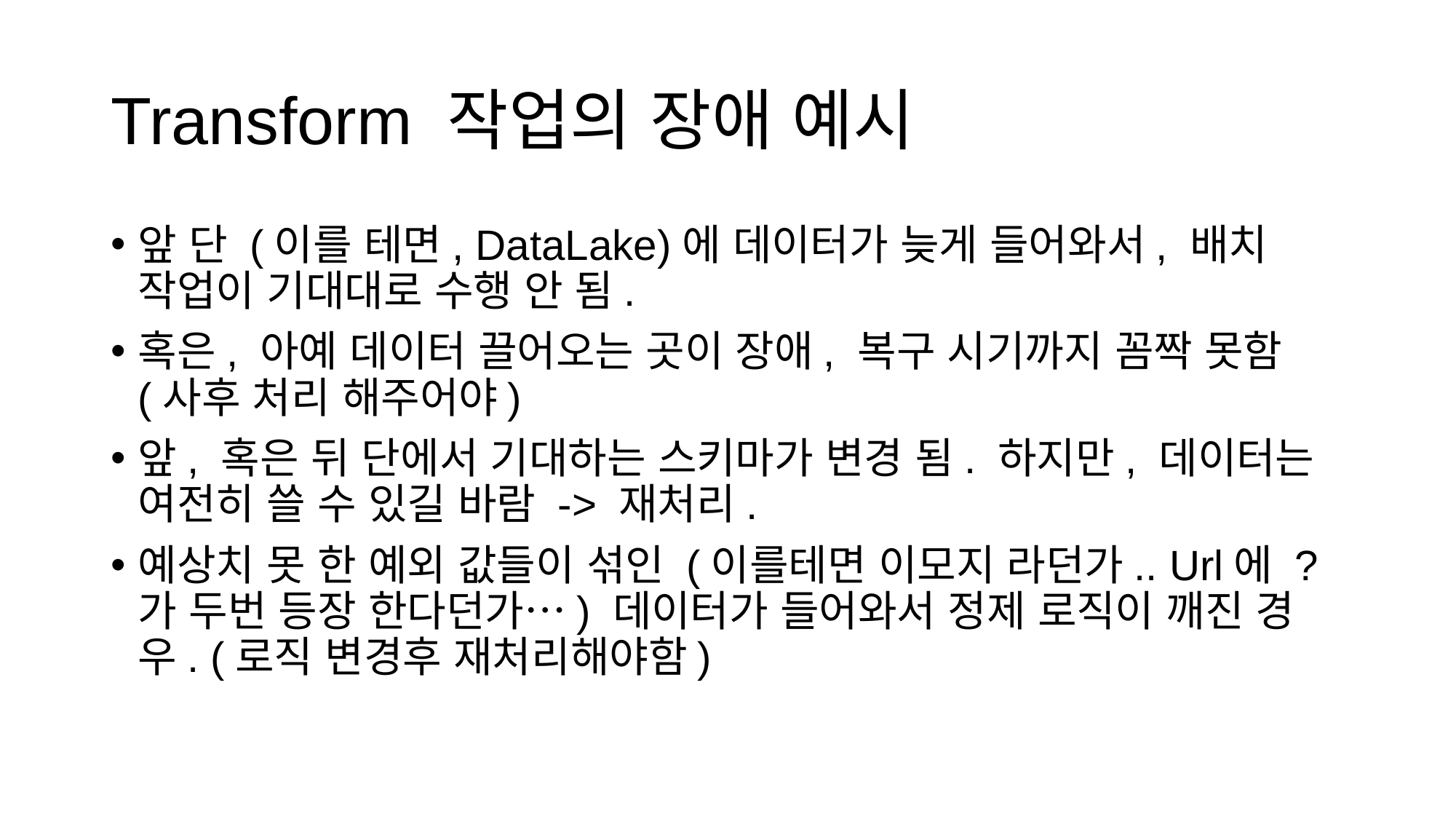

# Transform 작업의 장애 예시
앞 단 (이를 테면, DataLake)에 데이터가 늦게 들어와서, 배치 작업이 기대대로 수행 안 됨.
혹은, 아예 데이터 끌어오는 곳이 장애, 복구 시기까지 꼼짝 못함 (사후 처리 해주어야)
앞, 혹은 뒤 단에서 기대하는 스키마가 변경 됨. 하지만, 데이터는 여전히 쓸 수 있길 바람 -> 재처리.
예상치 못 한 예외 값들이 섞인 (이를테면 이모지 라던가.. Url에 ?가 두번 등장 한다던가…) 데이터가 들어와서 정제 로직이 깨진 경우. (로직 변경후 재처리해야함)